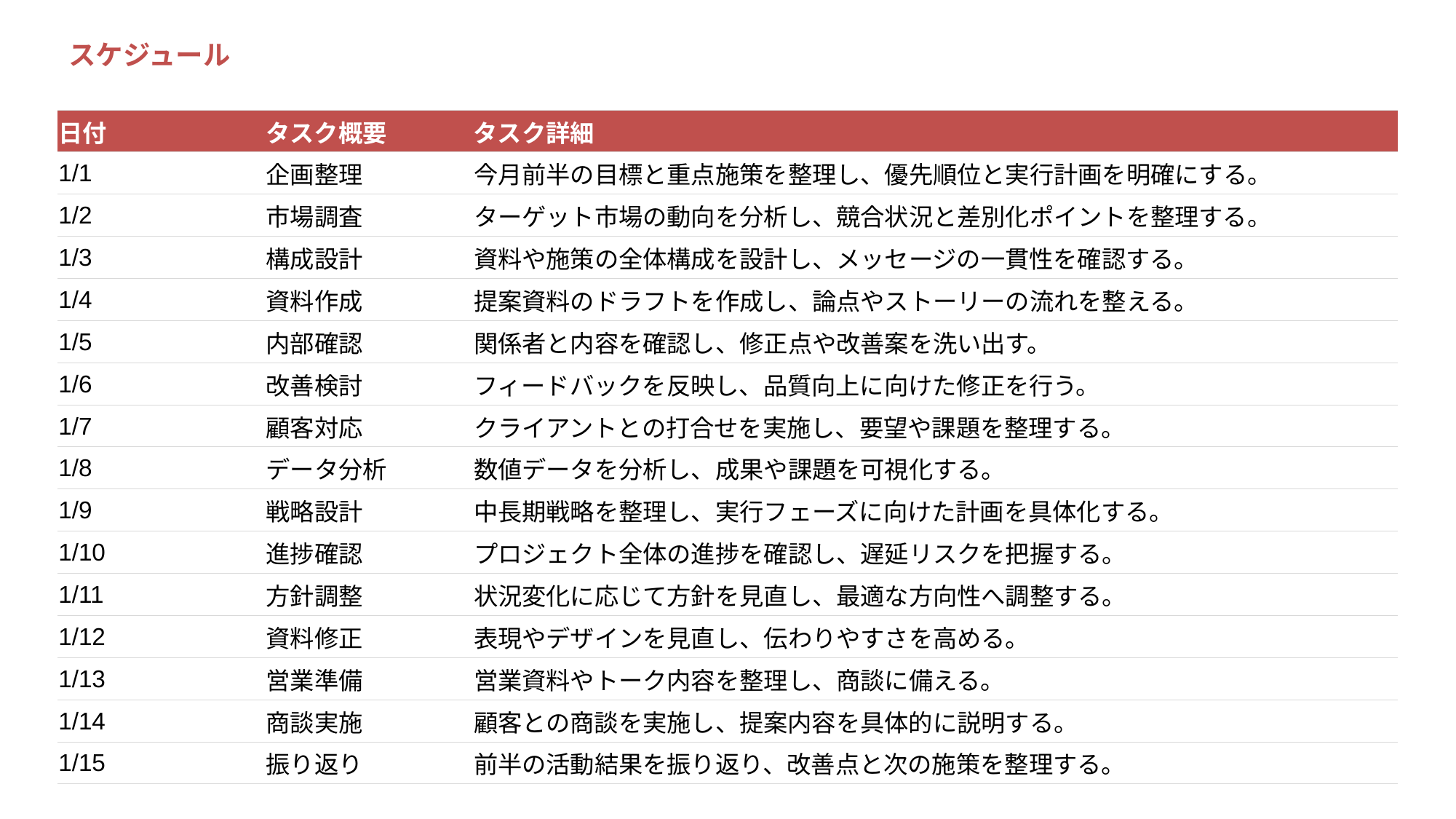

スケジュール
| 日付 | タスク概要 | タスク詳細 |
| --- | --- | --- |
| 1/1 | 企画整理 | 今月前半の目標と重点施策を整理し、優先順位と実行計画を明確にする。 |
| 1/2 | 市場調査 | ターゲット市場の動向を分析し、競合状況と差別化ポイントを整理する。 |
| 1/3 | 構成設計 | 資料や施策の全体構成を設計し、メッセージの一貫性を確認する。 |
| 1/4 | 資料作成 | 提案資料のドラフトを作成し、論点やストーリーの流れを整える。 |
| 1/5 | 内部確認 | 関係者と内容を確認し、修正点や改善案を洗い出す。 |
| 1/6 | 改善検討 | フィードバックを反映し、品質向上に向けた修正を行う。 |
| 1/7 | 顧客対応 | クライアントとの打合せを実施し、要望や課題を整理する。 |
| 1/8 | データ分析 | 数値データを分析し、成果や課題を可視化する。 |
| 1/9 | 戦略設計 | 中長期戦略を整理し、実行フェーズに向けた計画を具体化する。 |
| 1/10 | 進捗確認 | プロジェクト全体の進捗を確認し、遅延リスクを把握する。 |
| 1/11 | 方針調整 | 状況変化に応じて方針を見直し、最適な方向性へ調整する。 |
| 1/12 | 資料修正 | 表現やデザインを見直し、伝わりやすさを高める。 |
| 1/13 | 営業準備 | 営業資料やトーク内容を整理し、商談に備える。 |
| 1/14 | 商談実施 | 顧客との商談を実施し、提案内容を具体的に説明する。 |
| 1/15 | 振り返り | 前半の活動結果を振り返り、改善点と次の施策を整理する。 |